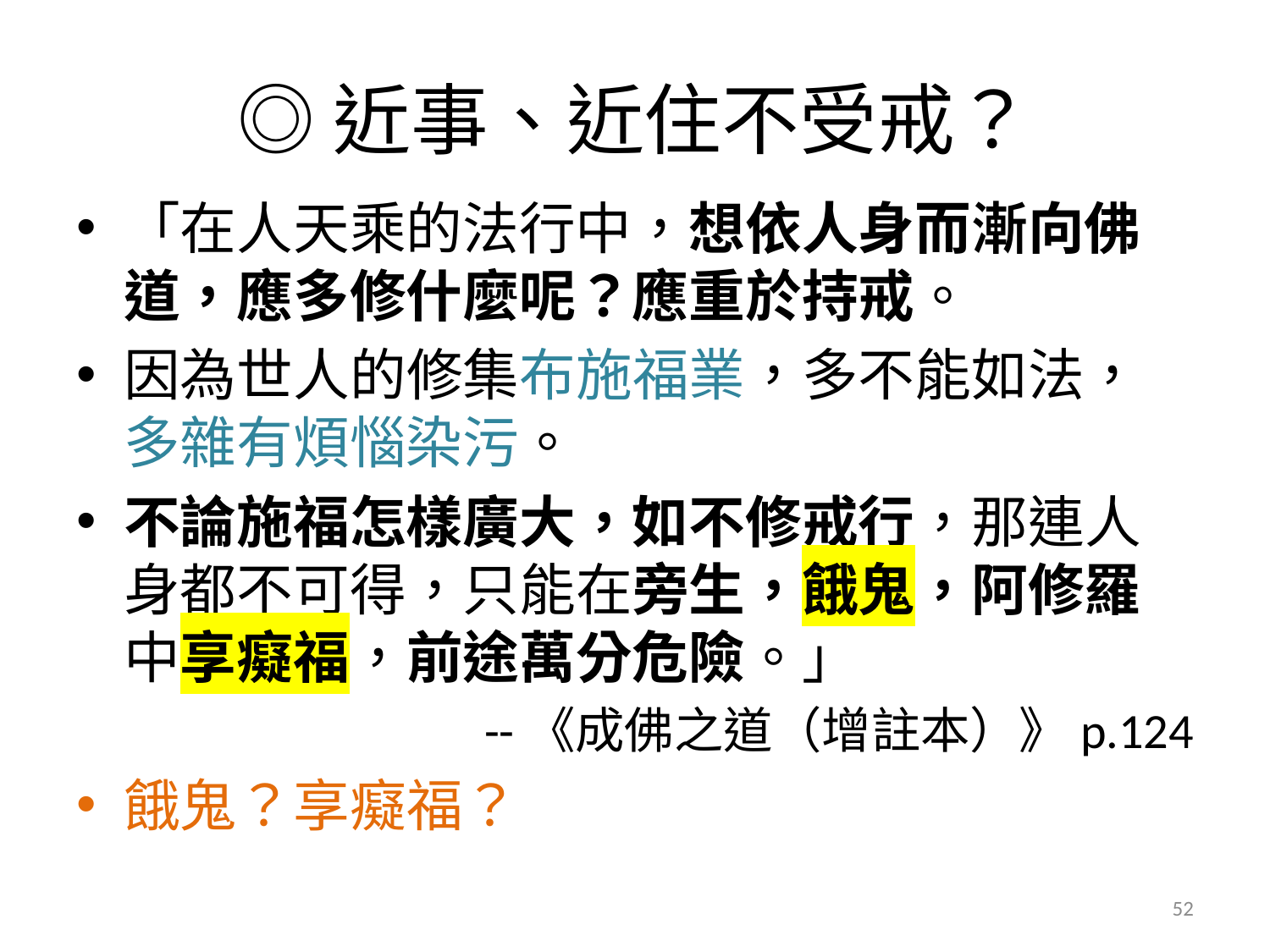

# ◎近事、近住不受戒？
「在人天乘的法行中，想依人身而漸向佛道，應多修什麼呢？應重於持戒。
因為世人的修集布施福業，多不能如法，多雜有煩惱染污。
不論施福怎樣廣大，如不修戒行，那連人身都不可得，只能在旁生，餓鬼，阿修羅中享癡福，前途萬分危險。」
--《成佛之道（增註本）》p.124
餓鬼？享癡福？
52